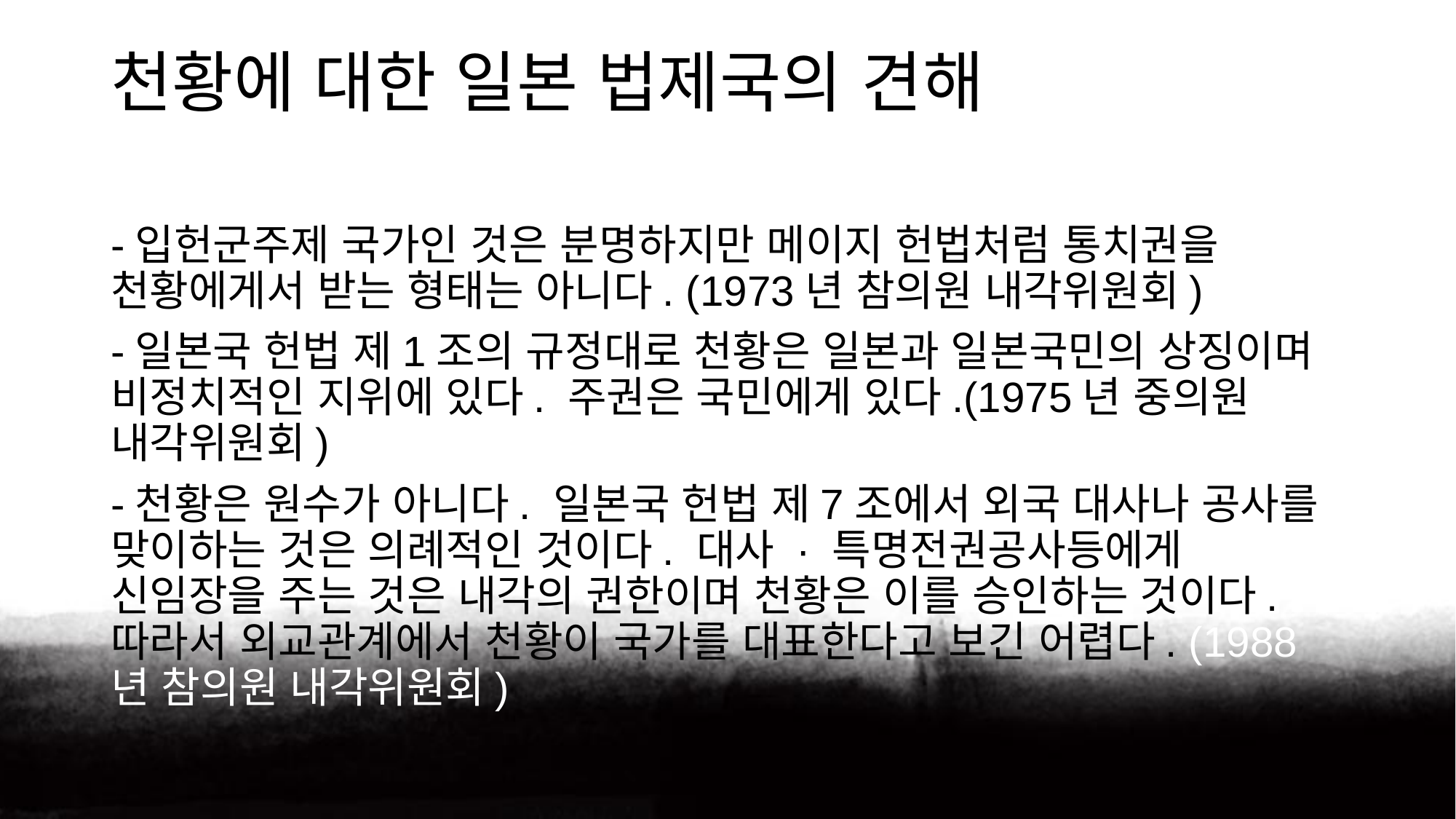

# 천황에 대한 일본 법제국의 견해
-입헌군주제 국가인 것은 분명하지만 메이지 헌법처럼 통치권을 천황에게서 받는 형태는 아니다. (1973년 참의원 내각위원회)
-일본국 헌법 제1조의 규정대로 천황은 일본과 일본국민의 상징이며 비정치적인 지위에 있다. 주권은 국민에게 있다.(1975년 중의원 내각위원회)
-천황은 원수가 아니다. 일본국 헌법 제7조에서 외국 대사나 공사를 맞이하는 것은 의례적인 것이다. 대사 · 특명전권공사등에게 신임장을 주는 것은 내각의 권한이며 천황은 이를 승인하는 것이다. 따라서 외교관계에서 천황이 국가를 대표한다고 보긴 어렵다. (1988년 참의원 내각위원회)